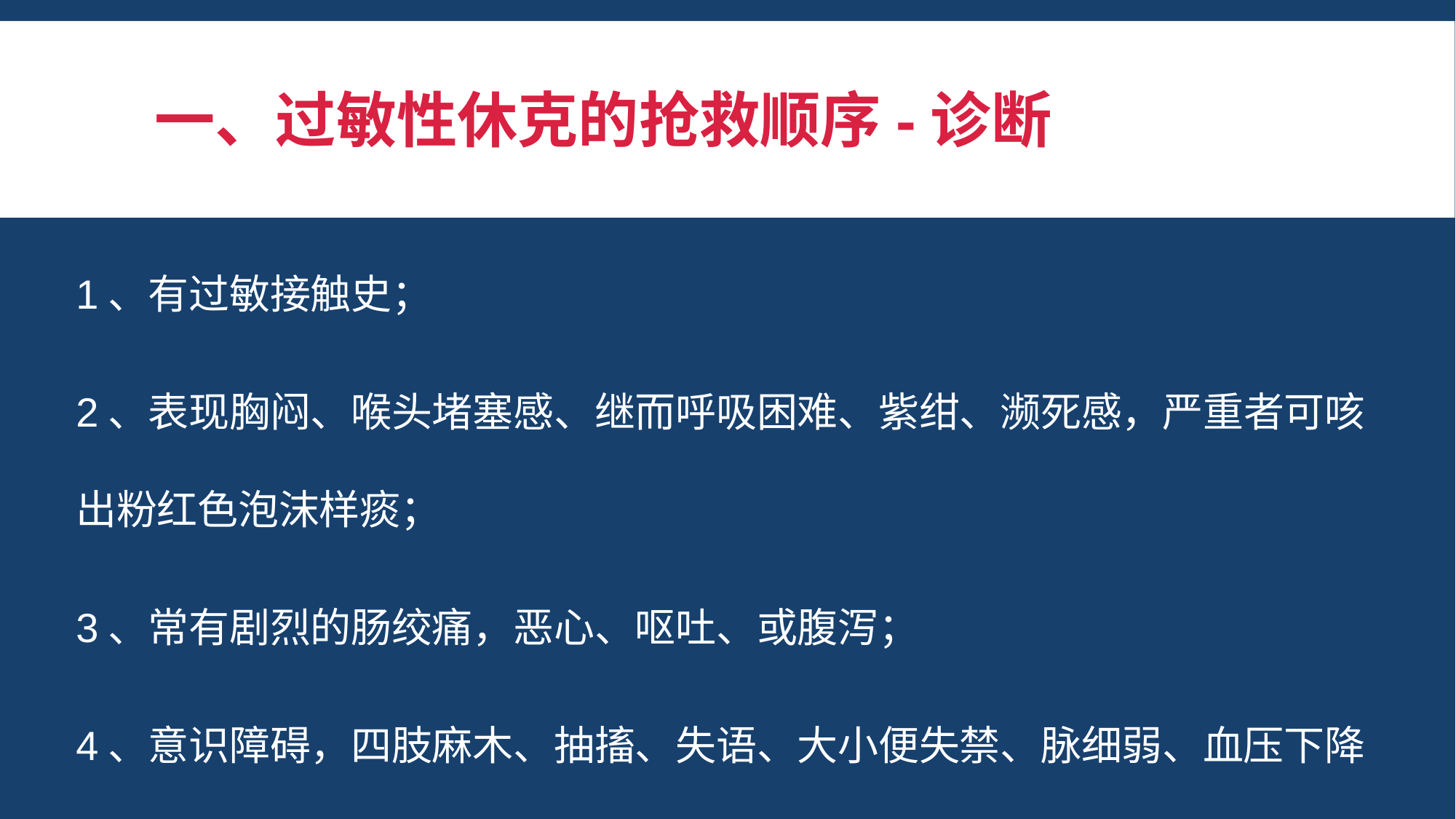

# 一、过敏性休克的抢救顺序-诊断
1、有过敏接触史；
2、表现胸闷、喉头堵塞感、继而呼吸困难、紫绀、濒死感，严重者可咳出粉红色泡沫样痰；
3、常有剧烈的肠绞痛，恶心、呕吐、或腹泻；
4、意识障碍，四肢麻木、抽搐、失语、大小便失禁、脉细弱、血压下降